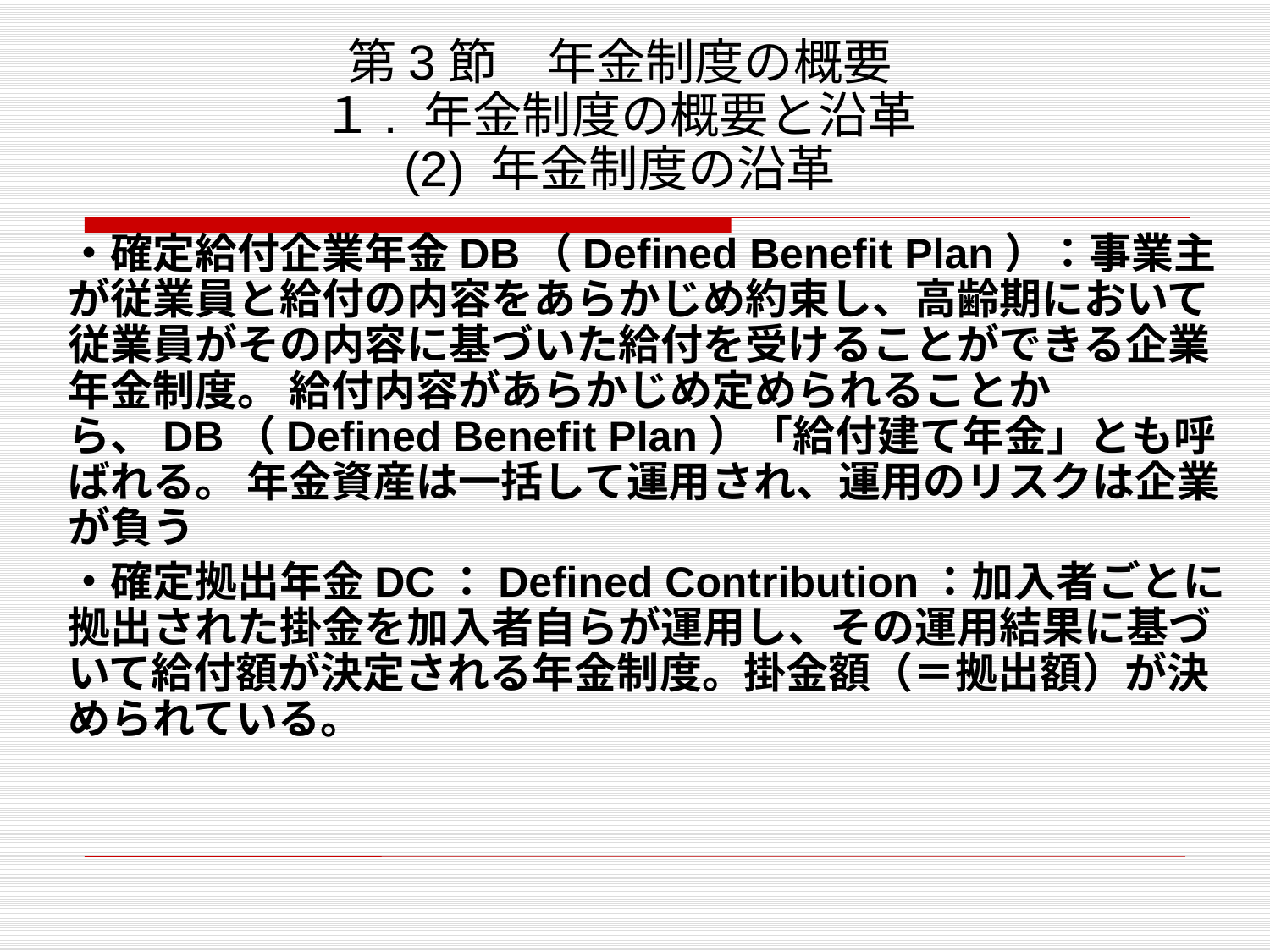

# 第3節　年金制度の概要 １. 年金制度の概要と沿革 (2) 年金制度の沿革
・確定給付企業年金DB（Defined Benefit Plan）：事業主が従業員と給付の内容をあらかじめ約束し、高齢期において従業員がその内容に基づいた給付を受けることができる企業年金制度。 給付内容があらかじめ定められることから、DB（Defined Benefit Plan）「給付建て年金」とも呼ばれる。 年金資産は一括して運用され、運用のリスクは企業が負う
・確定拠出年金DC：Defined Contribution：加入者ごとに拠出された掛金を加入者自らが運用し、その運用結果に基づいて給付額が決定される年金制度。掛金額（＝拠出額）が決められている。